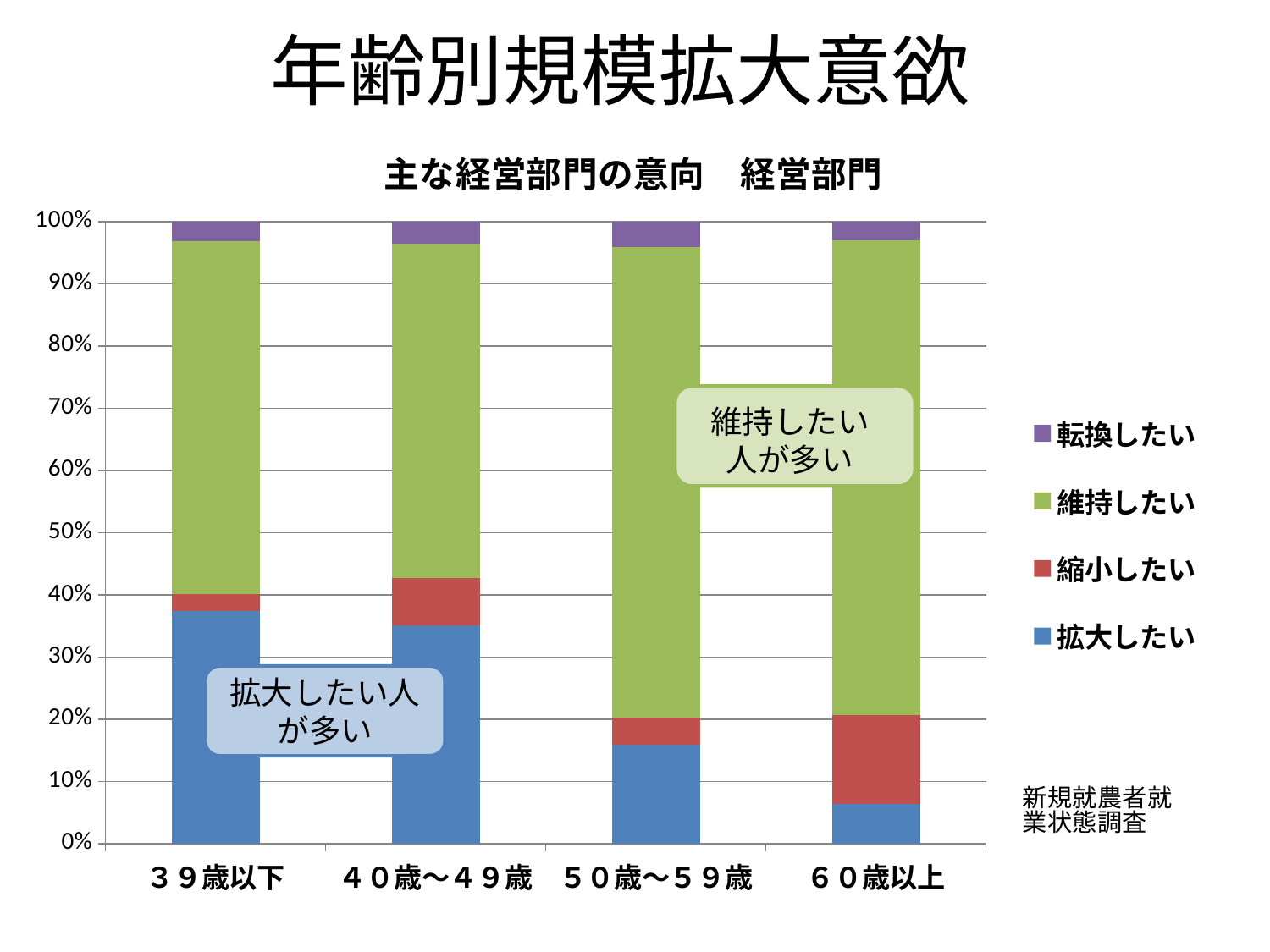

# 年齢別規模拡大意欲

### Chart: 主な経営部門の意向　経営部門

| Category | 拡大したい | 縮小したい | 維持したい | 転換したい |
|---|---|---|---|---|
| ３９歳以下 | 37.4 | 2.8 | 56.7 | 3.2 |
| ４０歳～４９歳 | 34.9 | 7.5 | 53.3 | 3.6 |
| ５０歳～５９歳 | 15.7 | 4.4 | 75.0 | 4.0 |
| ６０歳以上 | 6.4 | 14.3 | 76.3 | 3.0 |
維持したい人が多い
拡大したい人が多い